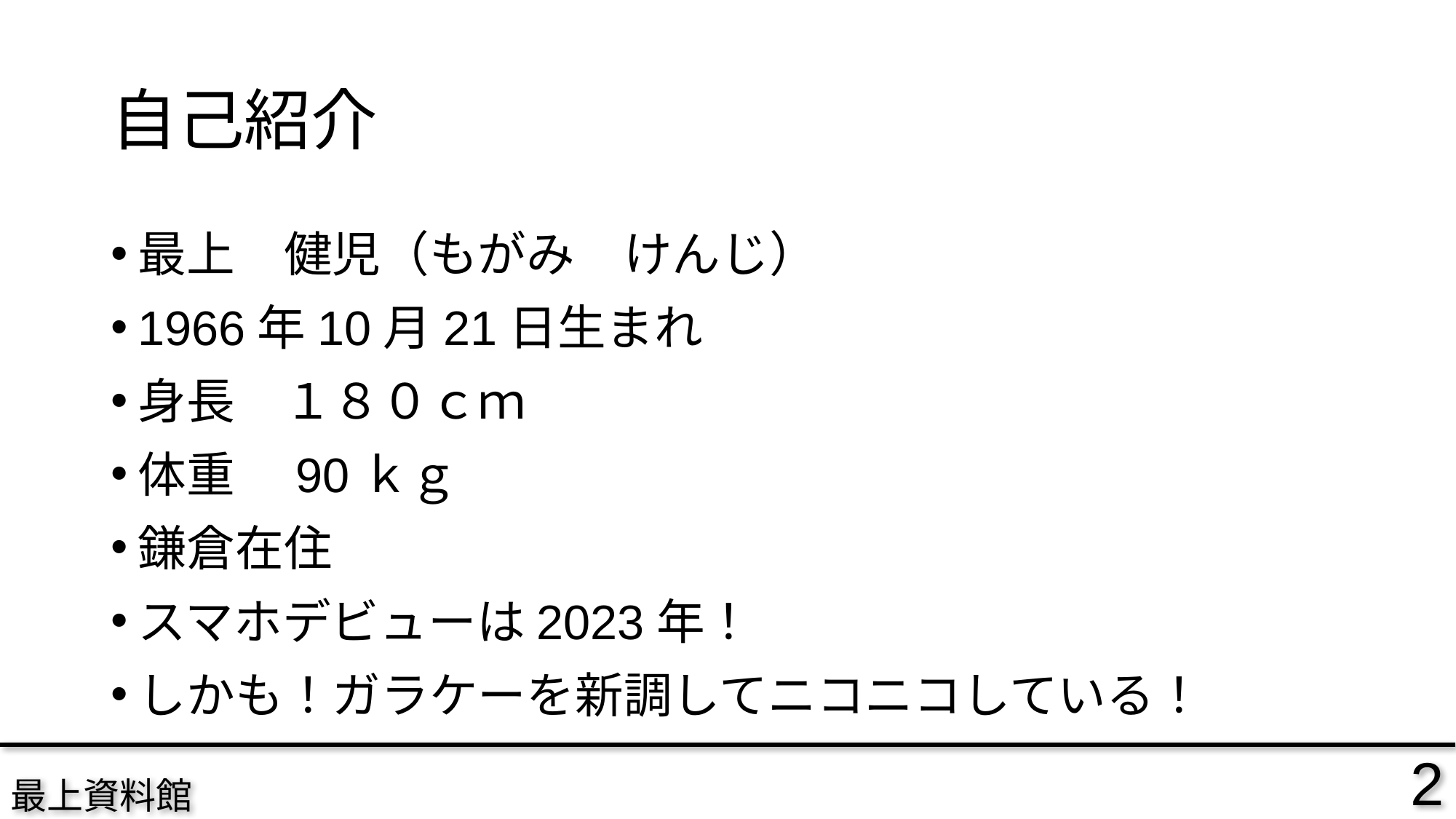

# 自己紹介
最上　健児（もがみ　けんじ）
1966年10月21日生まれ
身長　１８０ｃｍ
体重　90ｋｇ
鎌倉在住
スマホデビューは2023年！
しかも！ガラケーを新調してニコニコしている！